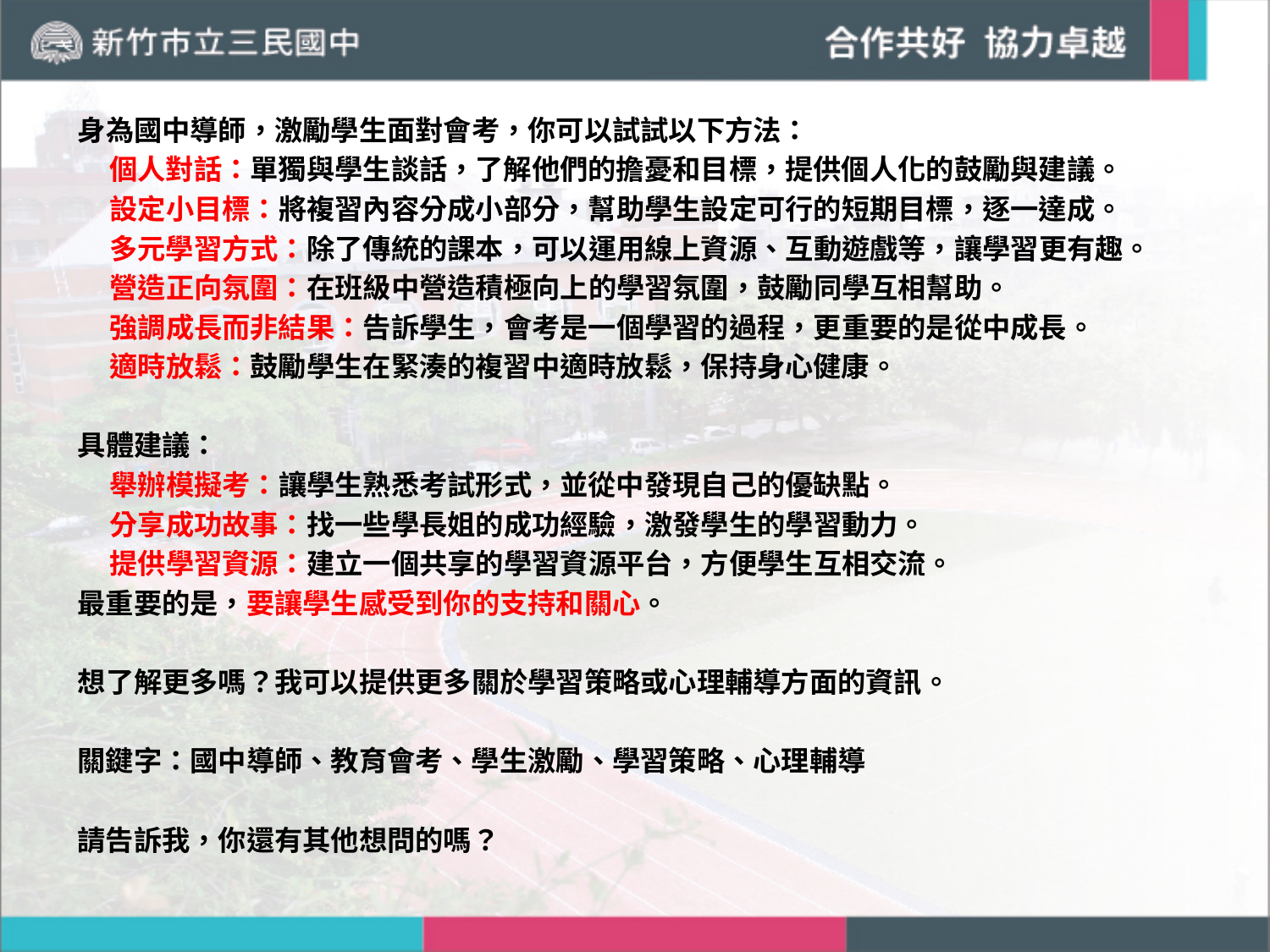

身為國中導師，激勵學生面對會考，你可以試試以下方法：
    個人對話：單獨與學生談話，了解他們的擔憂和目標，提供個人化的鼓勵與建議。
    設定小目標：將複習內容分成小部分，幫助學生設定可行的短期目標，逐一達成。
    多元學習方式：除了傳統的課本，可以運用線上資源、互動遊戲等，讓學習更有趣。
    營造正向氛圍：在班級中營造積極向上的學習氛圍，鼓勵同學互相幫助。
    強調成長而非結果：告訴學生，會考是一個學習的過程，更重要的是從中成長。
    適時放鬆：鼓勵學生在緊湊的複習中適時放鬆，保持身心健康。

具體建議：
    舉辦模擬考：讓學生熟悉考試形式，並從中發現自己的優缺點。
    分享成功故事：找一些學長姐的成功經驗，激發學生的學習動力。
    提供學習資源：建立一個共享的學習資源平台，方便學生互相交流。
最重要的是，要讓學生感受到你的支持和關心。

想了解更多嗎？我可以提供更多關於學習策略或心理輔導方面的資訊。

關鍵字：國中導師、教育會考、學生激勵、學習策略、心理輔導

請告訴我，你還有其他想問的嗎？